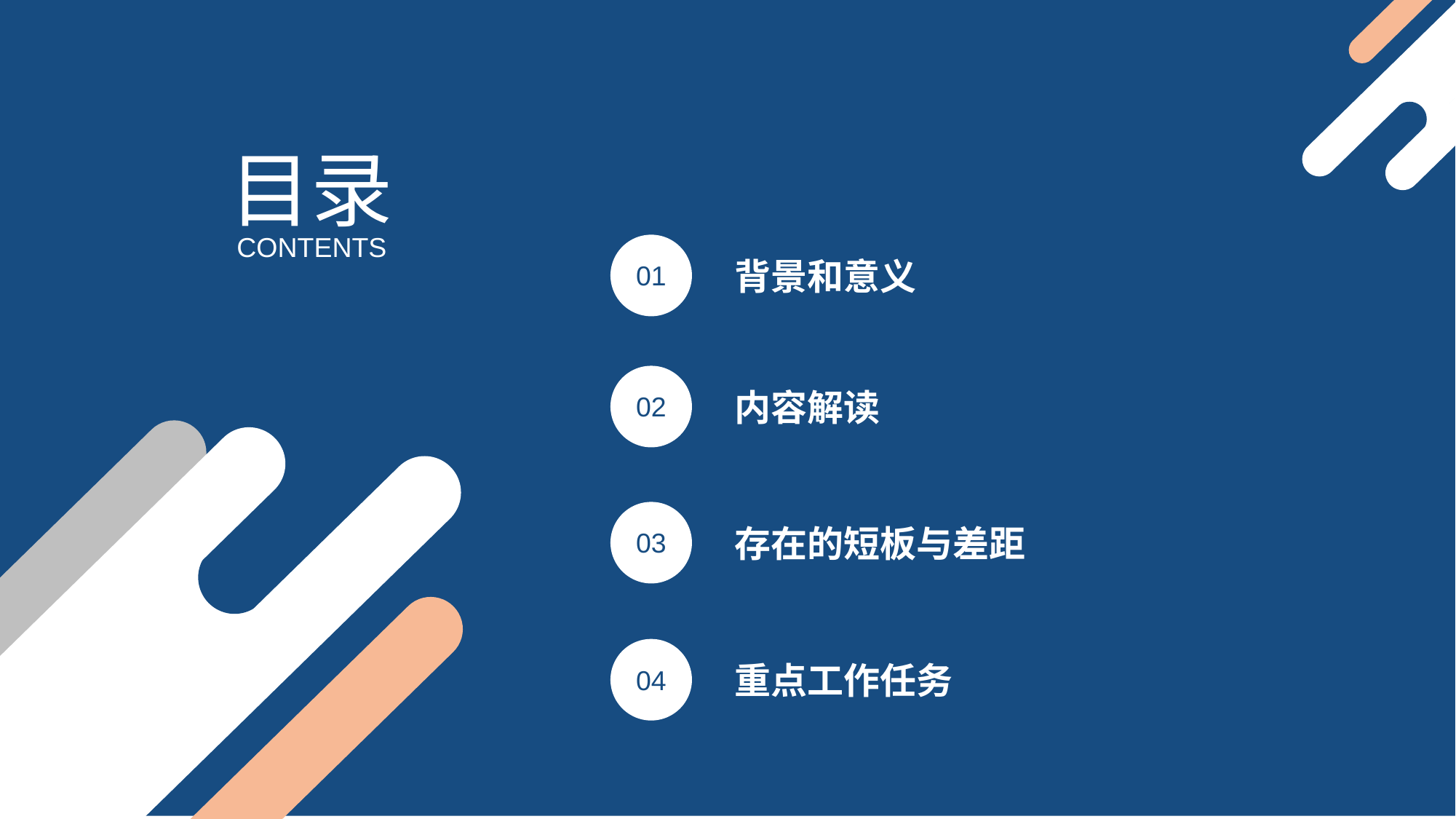

目录
CONTENTS

背景和意义
01

内容解读
02

存在的短板与差距
03

重点工作任务
04